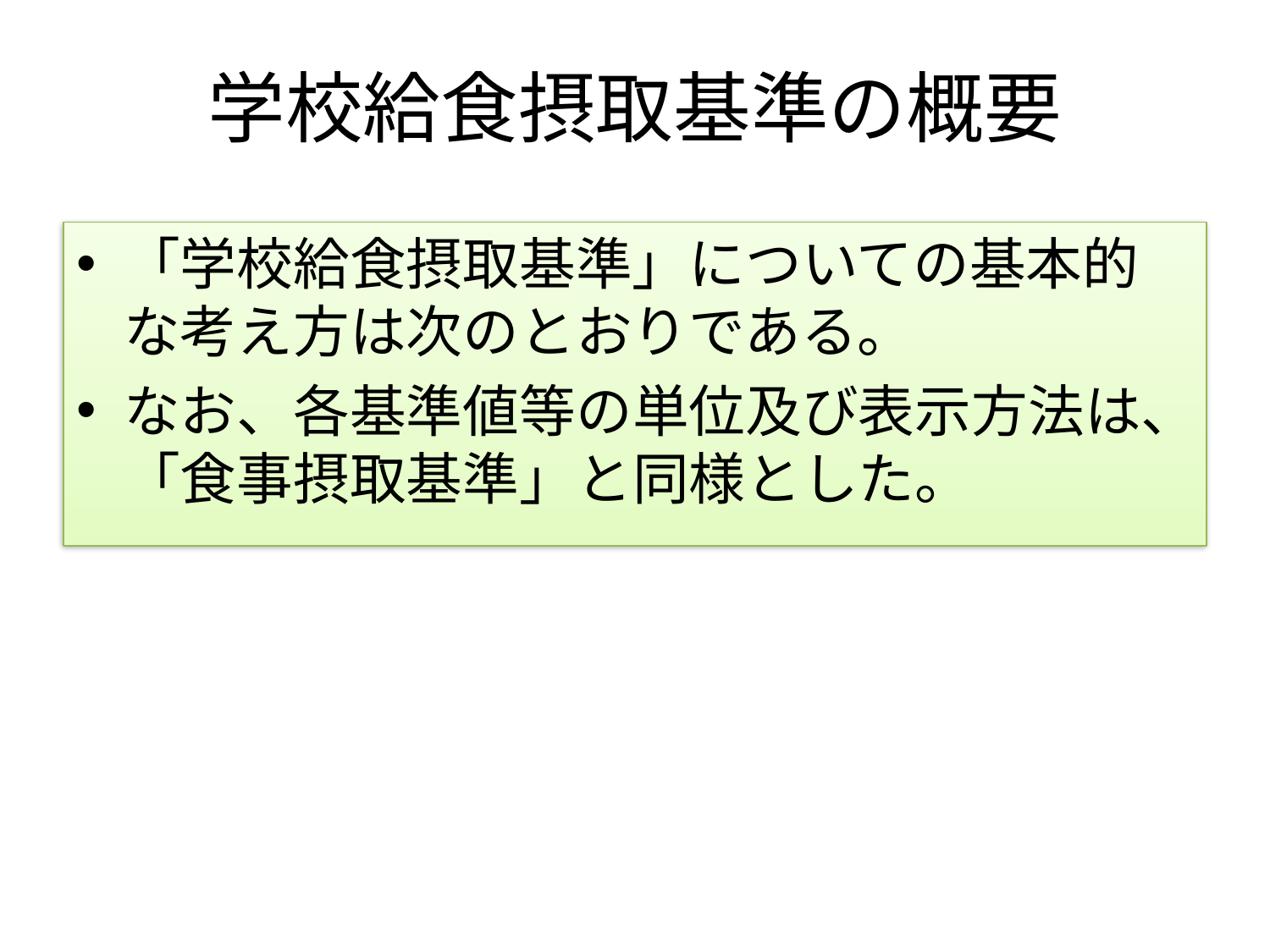

# 学校給食摂取基準の概要
「学校給食摂取基準」についての基本的な考え方は次のとおりである。
なお、各基準値等の単位及び表示方法は、「食事摂取基準」と同様とした。